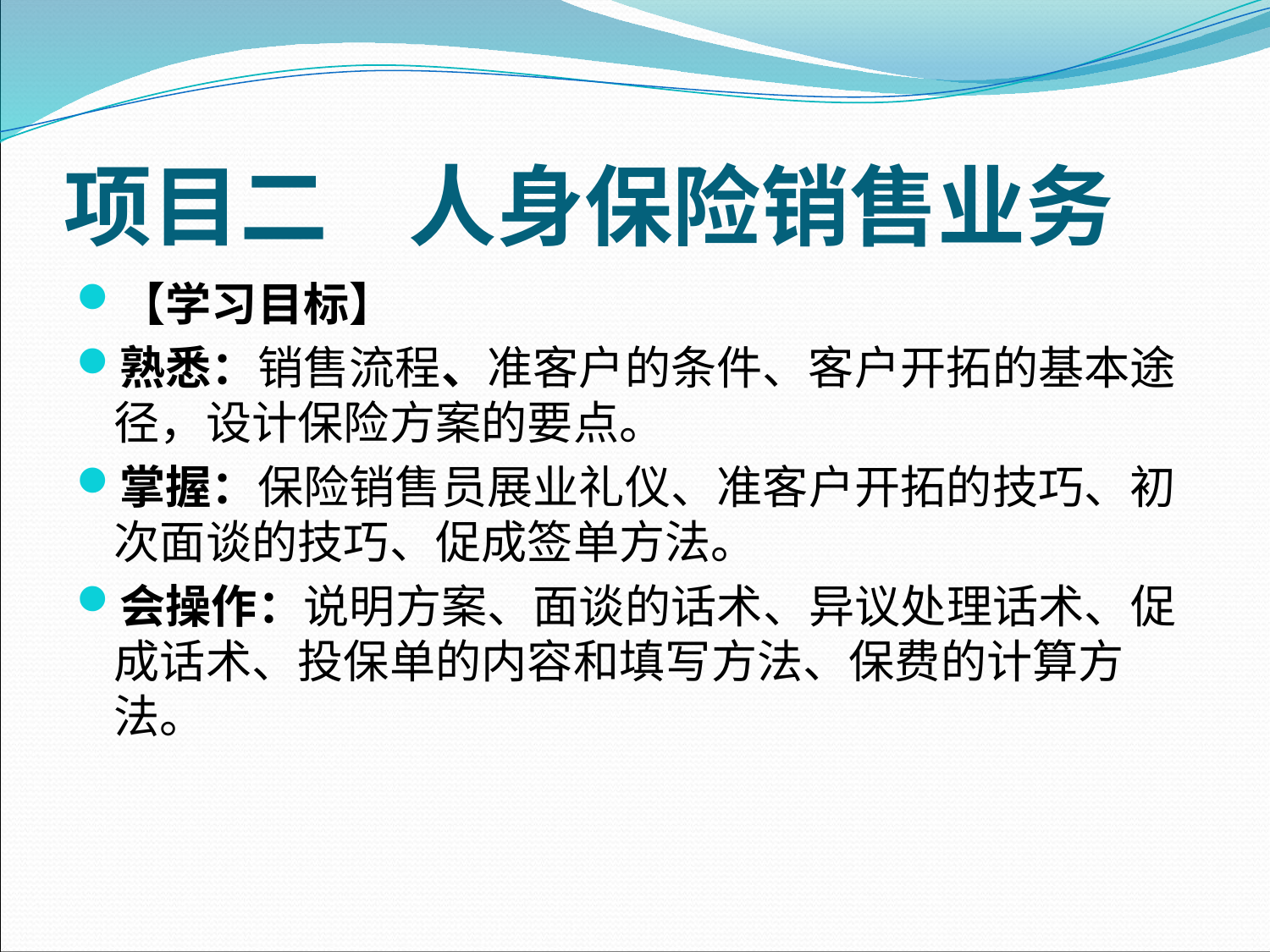

# 项目二    人身保险销售业务
【学习目标】
熟悉：销售流程、准客户的条件、客户开拓的基本途径，设计保险方案的要点。
掌握：保险销售员展业礼仪、准客户开拓的技巧、初次面谈的技巧、促成签单方法。
会操作：说明方案、面谈的话术、异议处理话术、促成话术、投保单的内容和填写方法、保费的计算方法。